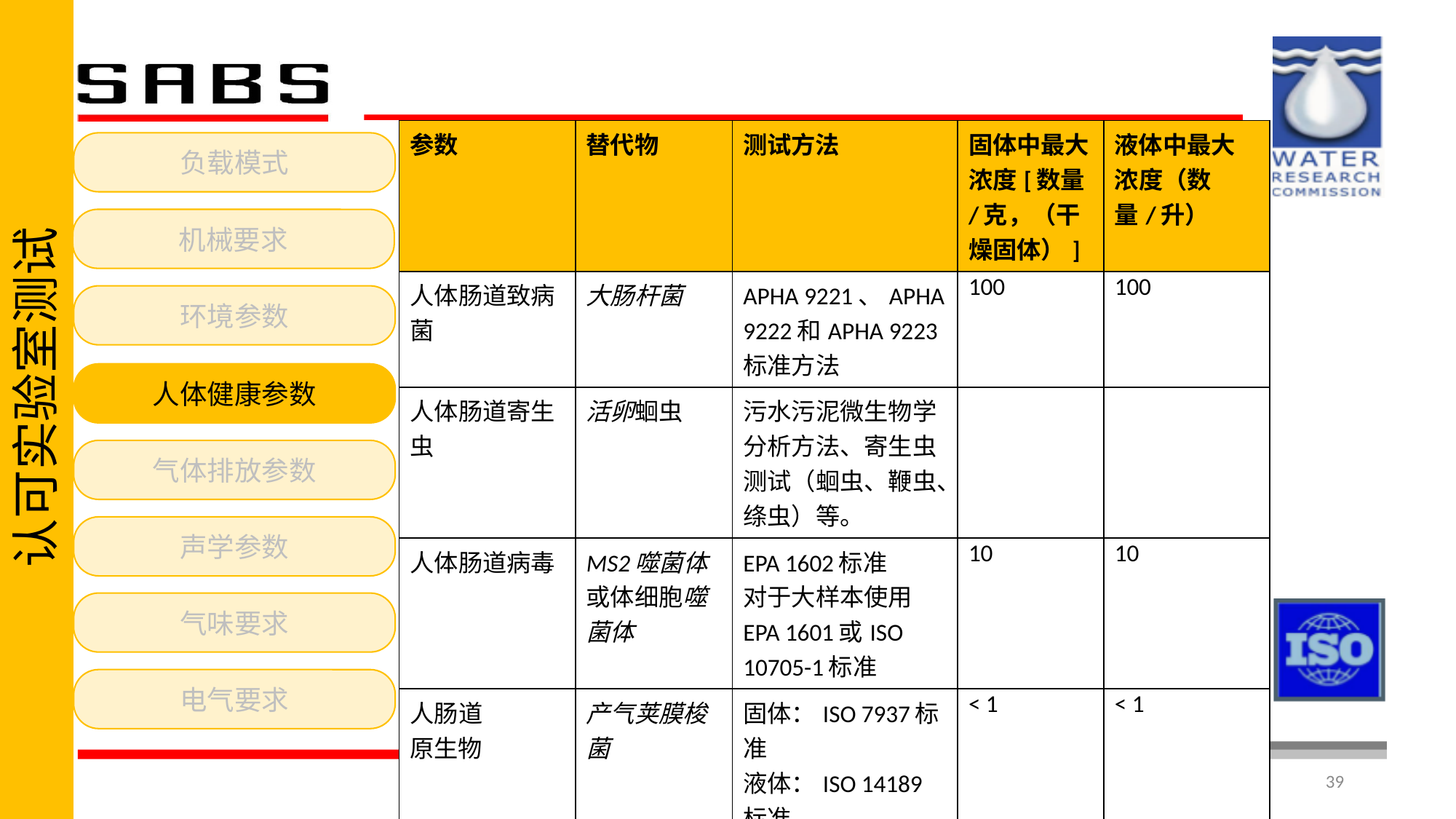

认可实验室测试
| 参数 | 替代物 | 测试方法 | 固体中最大浓度[数量/克，（干燥固体）] | 液体中最大浓度（数量/升） |
| --- | --- | --- | --- | --- |
| 人体肠道致病菌 | 大肠杆菌 | APHA 9221、APHA 9222和APHA 9223标准方法 | 100 | 100 |
| 人体肠道寄生虫 | 活卵蛔虫 | 污水污泥微生物学分析方法、寄生虫测试（蛔虫、鞭虫、绦虫）等。 |  |  |
| 人体肠道病毒 | MS2噬菌体或体细胞噬菌体 | EPA 1602标准 对于大样本使用EPA 1601或ISO 10705-1标准 | 10 | 10 |
| 人肠道 原生物 | 产气荚膜梭菌 | 固体：ISO 7937标准 液体：ISO 14189标准 | < 1 | < 1 |
NSSS产生的出水和固体物应在以下范围内
负载模式
机械要求
环境参数
人体健康参数
气体排放参数
声学参数
气味要求
电气要求
39